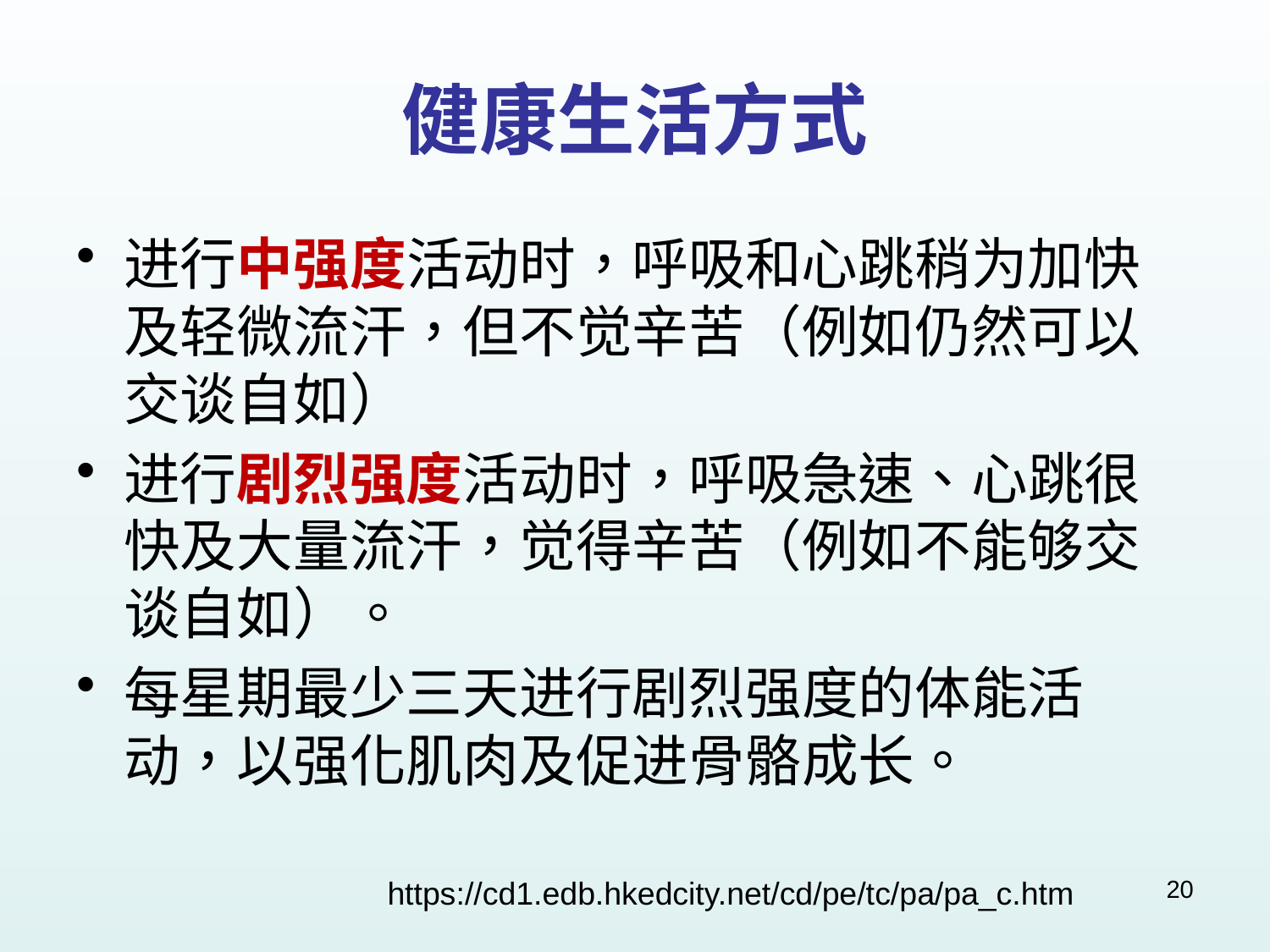

# 健康生活方式
进行中强度活动时，呼吸和心跳稍为加快及轻微流汗，但不觉辛苦（例如仍然可以交谈自如）
进行剧烈强度活动时，呼吸急速、心跳很快及大量流汗，觉得辛苦（例如不能够交谈自如）。
每星期最少三天进行剧烈强度的体能活动，以强化肌肉及促进骨骼成长。
https://cd1.edb.hkedcity.net/cd/pe/tc/pa/pa_c.htm
20